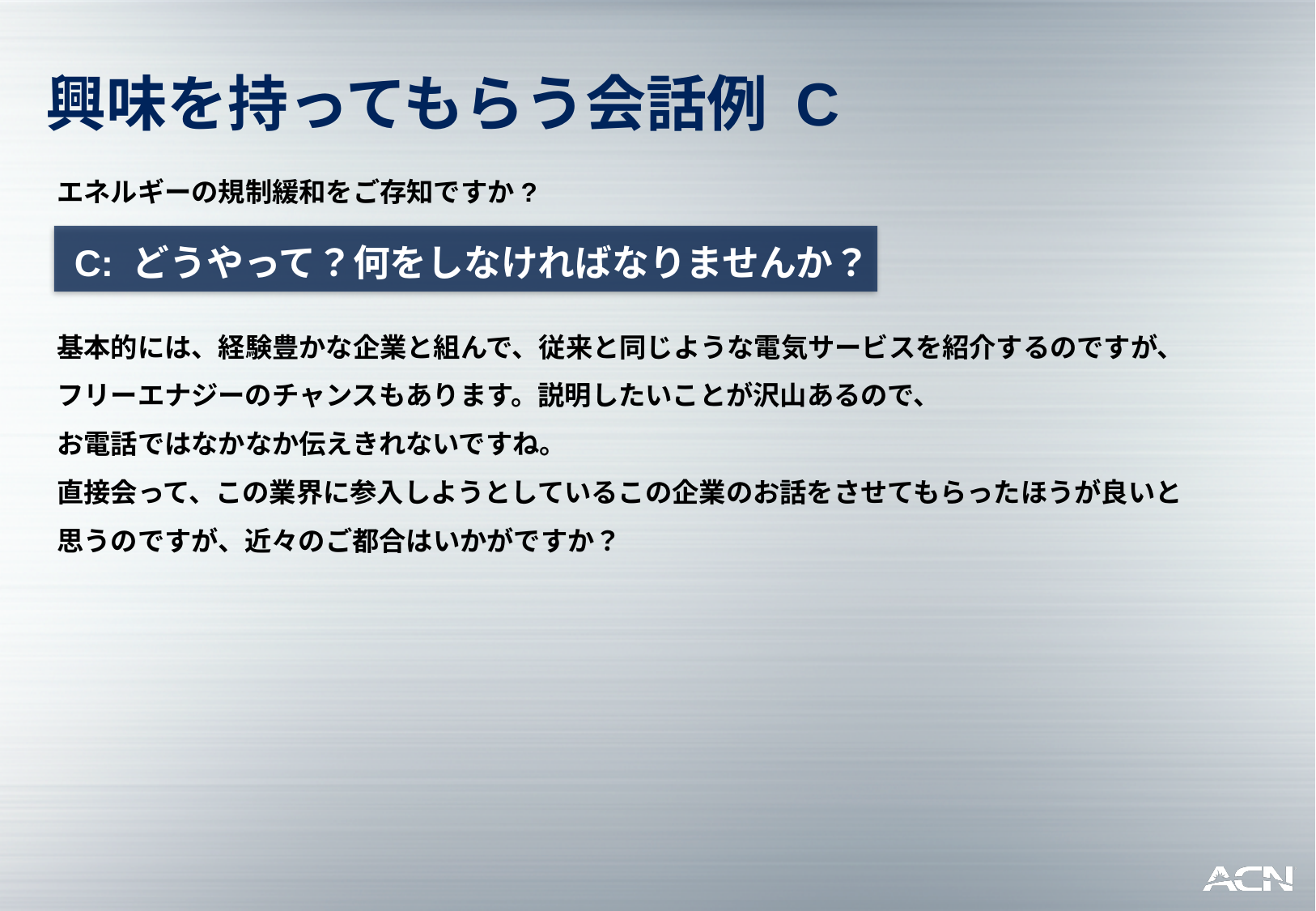

興味を持ってもらう会話例 C
エネルギーの規制緩和をご存知ですか?

基本的には、経験豊かな企業と組んで、従来と同じような電気サービスを紹介するのですが、フリーエナジーのチャンスもあります。説明したいことが沢山あるので、
お電話ではなかなか伝えきれないですね。
直接会って、この業界に参入しようとしているこの企業のお話をさせてもらったほうが良いと
思うのですが、近々のご都合はいかがですか？

C: どうやって？何をしなければなりませんか？